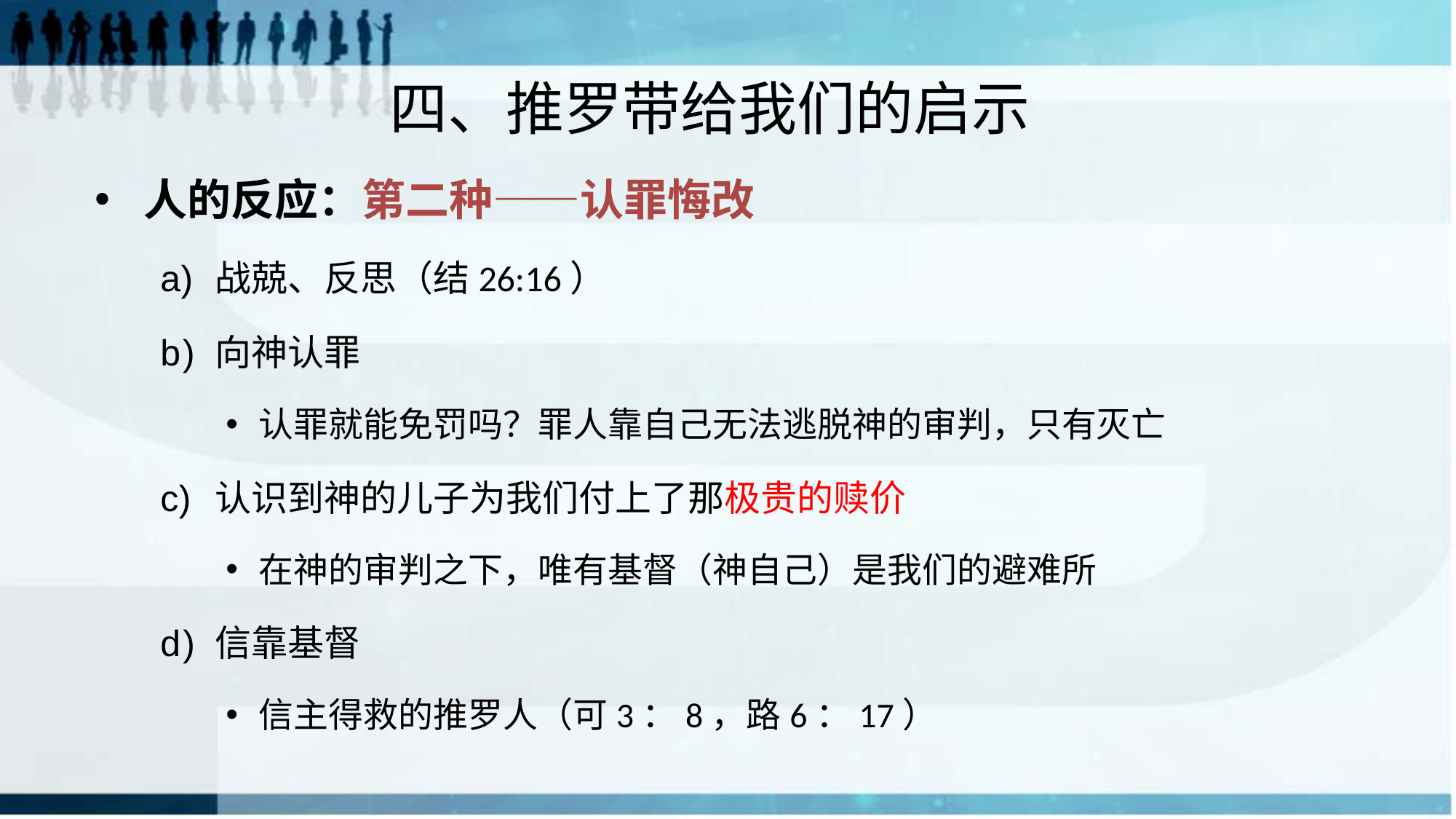

四、推罗带给我们的启示
人的反应：第二种——认罪悔改
战兢、反思（结26:16）
向神认罪
认罪就能免罚吗？罪人靠自己无法逃脱神的审判，只有灭亡
认识到神的儿子为我们付上了那极贵的赎价
在神的审判之下，唯有基督（神自己）是我们的避难所
信靠基督
信主得救的推罗人（可3：8，路6：17）